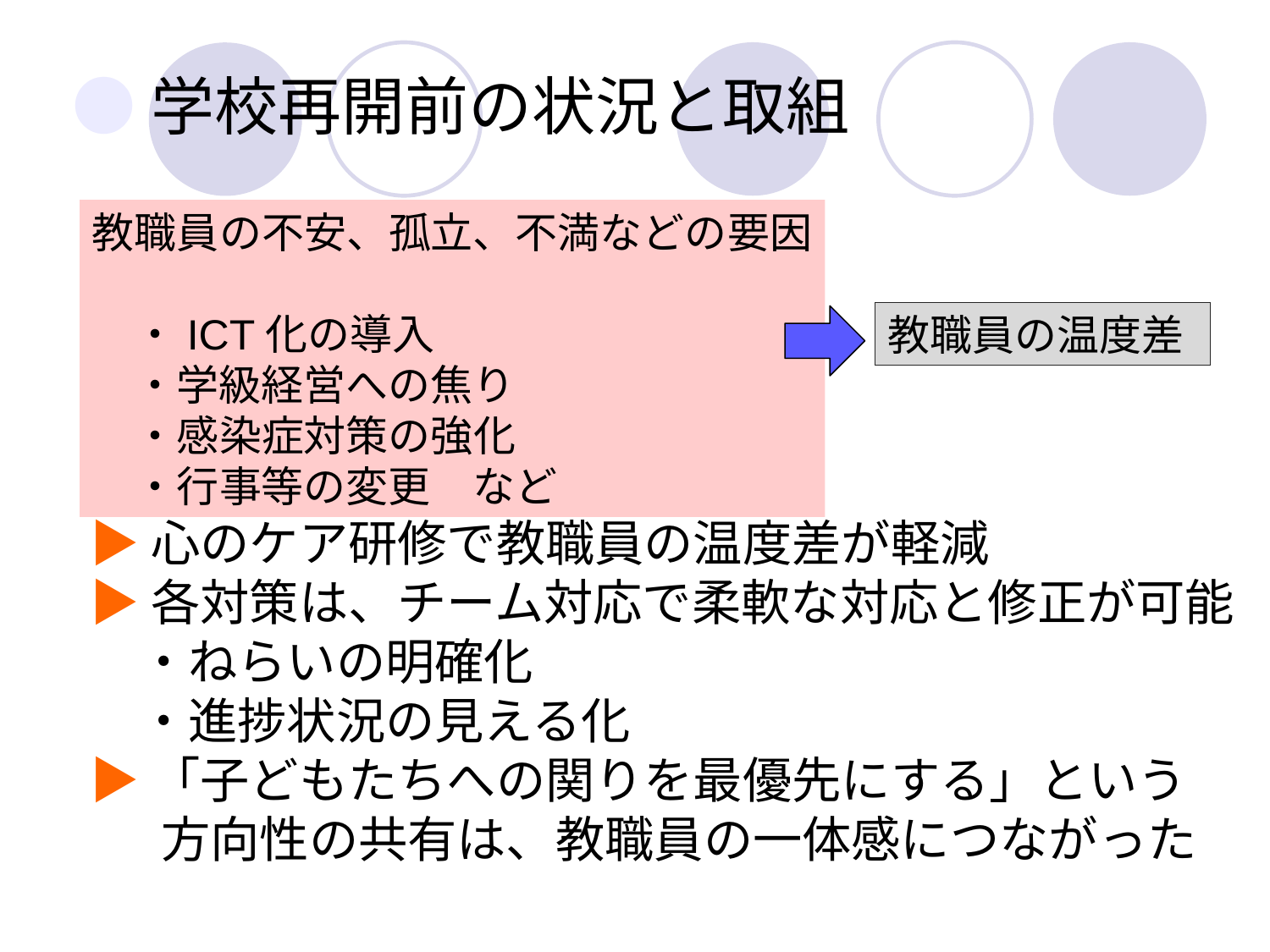

●学校再開前の状況と取組

教職員の不安、孤立、不満などの要因
　・ICT化の導入
　・学級経営への焦り
　・感染症対策の強化
　・行事等の変更　など
教職員の温度差

▶心のケア研修で教職員の温度差が軽減
▶各対策は、チーム対応で柔軟な対応と修正が可能
　・ねらいの明確化
　・進捗状況の見える化
▶「子どもたちへの関りを最優先にする」という
　  方向性の共有は、教職員の一体感につながった